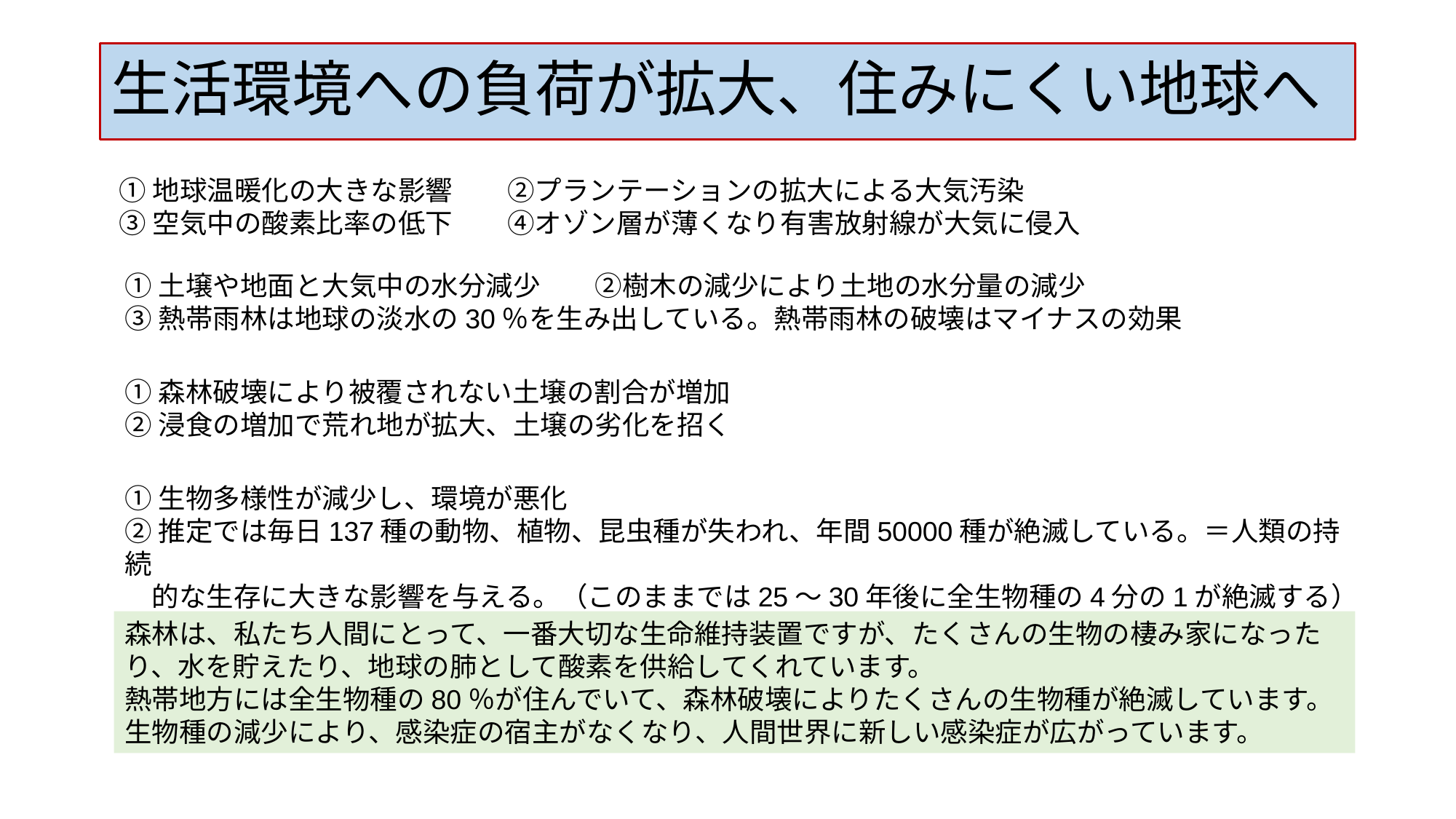

# 生活環境への負荷が拡大、住みにくい地球へ
①地球温暖化の大きな影響　　②プランテーションの拡大による大気汚染
③空気中の酸素比率の低下　　④オゾン層が薄くなり有害放射線が大気に侵入
①土壌や地面と大気中の水分減少　　②樹木の減少により土地の水分量の減少
③熱帯雨林は地球の淡水の30％を生み出している。熱帯雨林の破壊はマイナスの効果
①森林破壊により被覆されない土壌の割合が増加
②浸食の増加で荒れ地が拡大、土壌の劣化を招く
①生物多様性が減少し、環境が悪化
②推定では毎日137種の動物、植物、昆虫種が失われ、年間50000種が絶滅している。＝人類の持続
　的な生存に大きな影響を与える。（このままでは25～30年後に全生物種の4分の1が絶滅する）
森林は、私たち人間にとって、一番大切な生命維持装置ですが、たくさんの生物の棲み家になったり、水を貯えたり、地球の肺として酸素を供給してくれています。
熱帯地方には全生物種の80％が住んでいて、森林破壊によりたくさんの生物種が絶滅しています。
生物種の減少により、感染症の宿主がなくなり、人間世界に新しい感染症が広がっています。